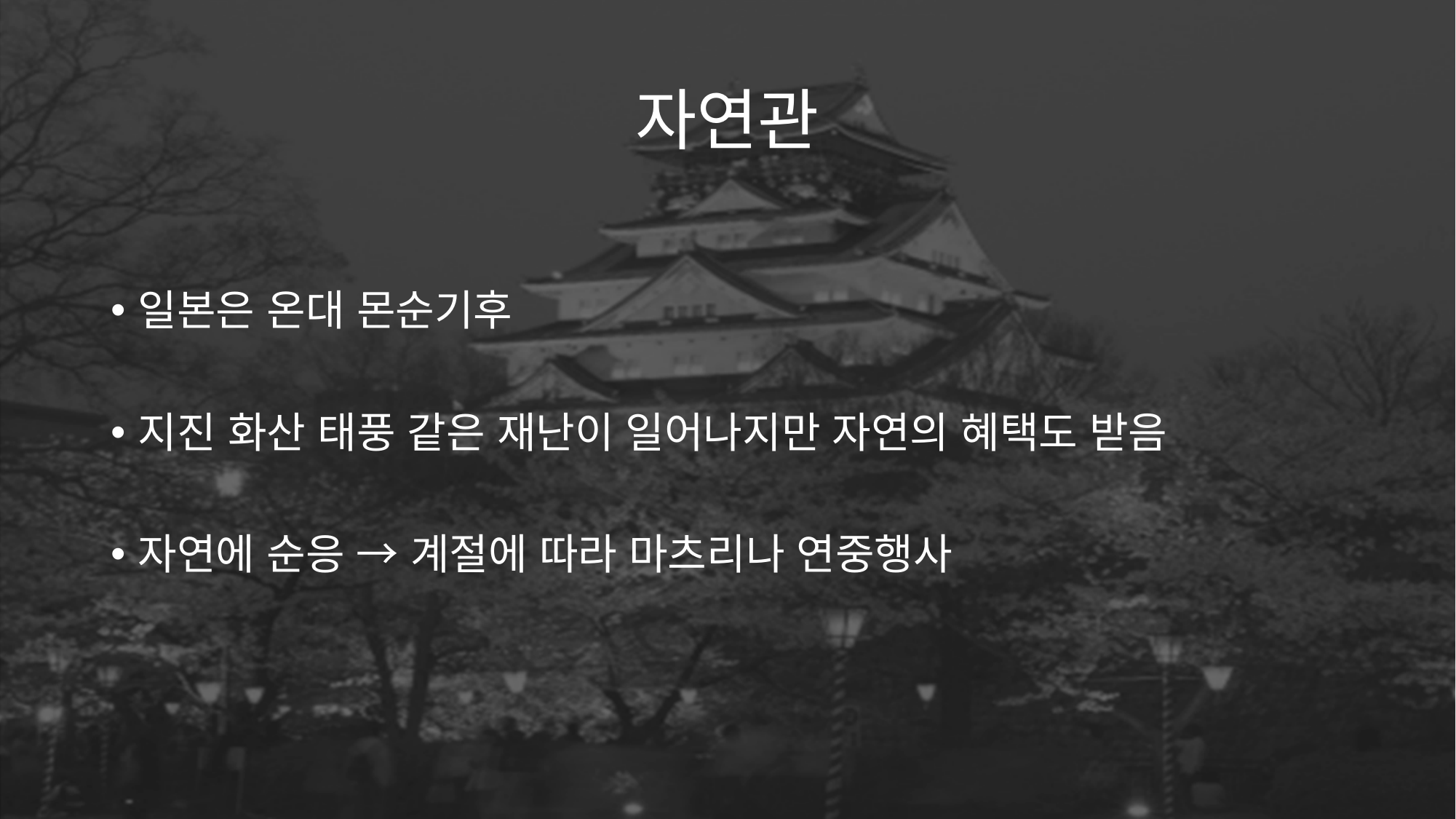

# 자연관

일본은 온대 몬순기후

지진 화산 태풍 같은 재난이 일어나지만 자연의 혜택도 받음

자연에 순응 → 계절에 따라 마츠리나 연중행사